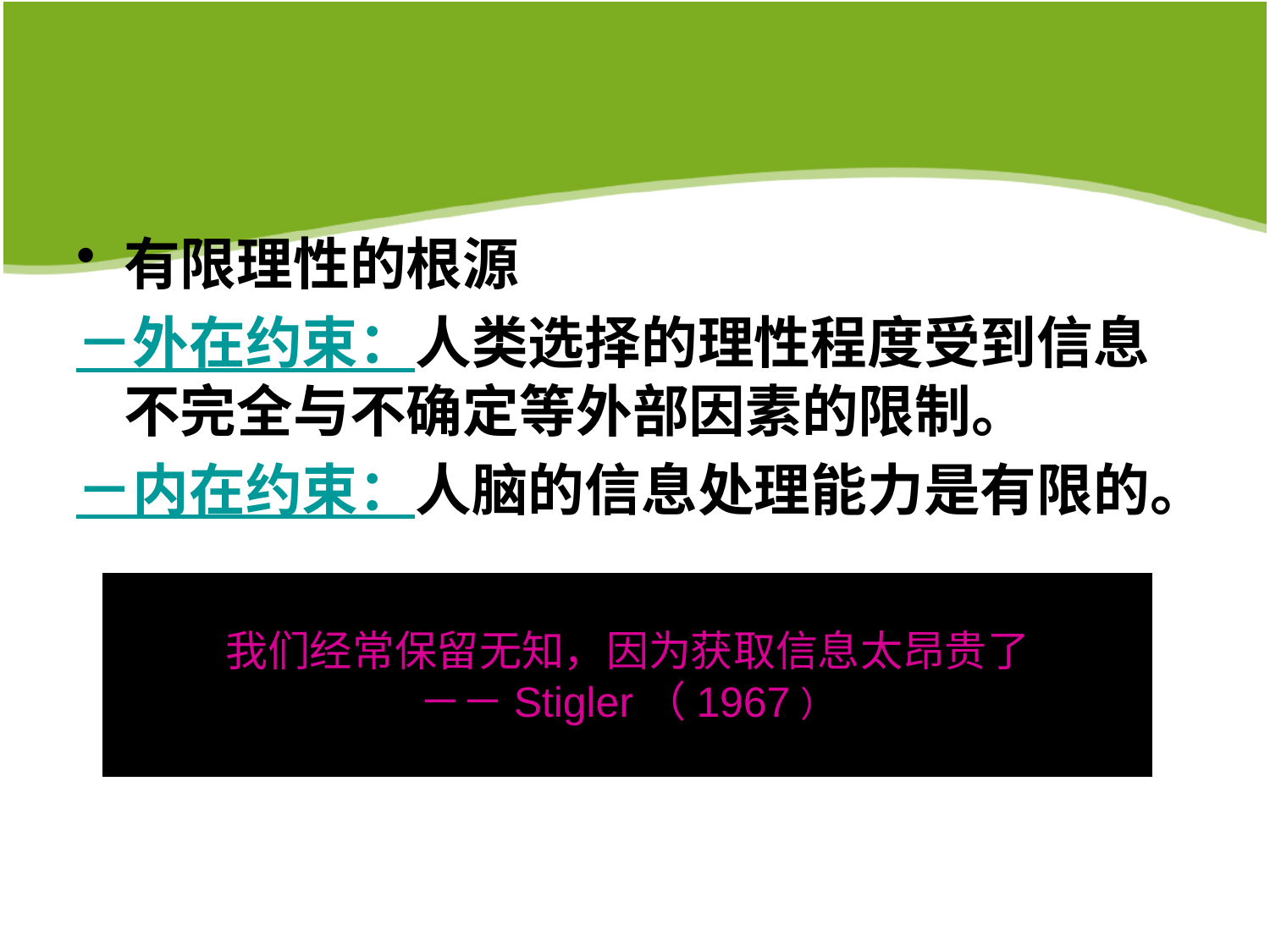

#
有限理性的根源
－外在约束：人类选择的理性程度受到信息不完全与不确定等外部因素的限制。
－内在约束：人脑的信息处理能力是有限的。

我们经常保留无知，因为获取信息太昂贵了
－－Stigler（1967）